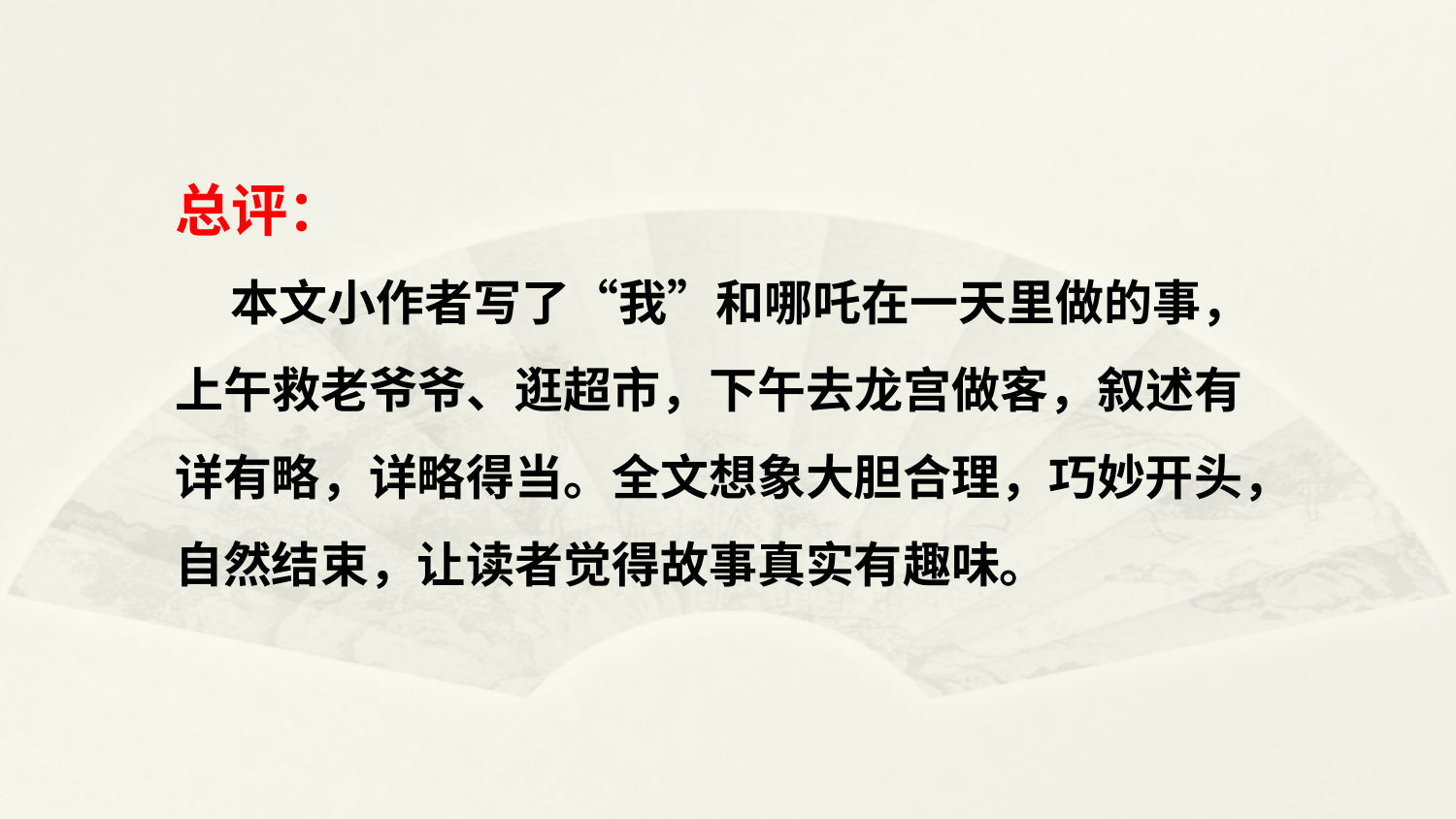

总评：
    本文小作者写了“我”和哪吒在一天里做的事，上午救老爷爷、逛超市，下午去龙宫做客，叙述有详有略，详略得当。全文想象大胆合理，巧妙开头，自然结束，让读者觉得故事真实有趣味。